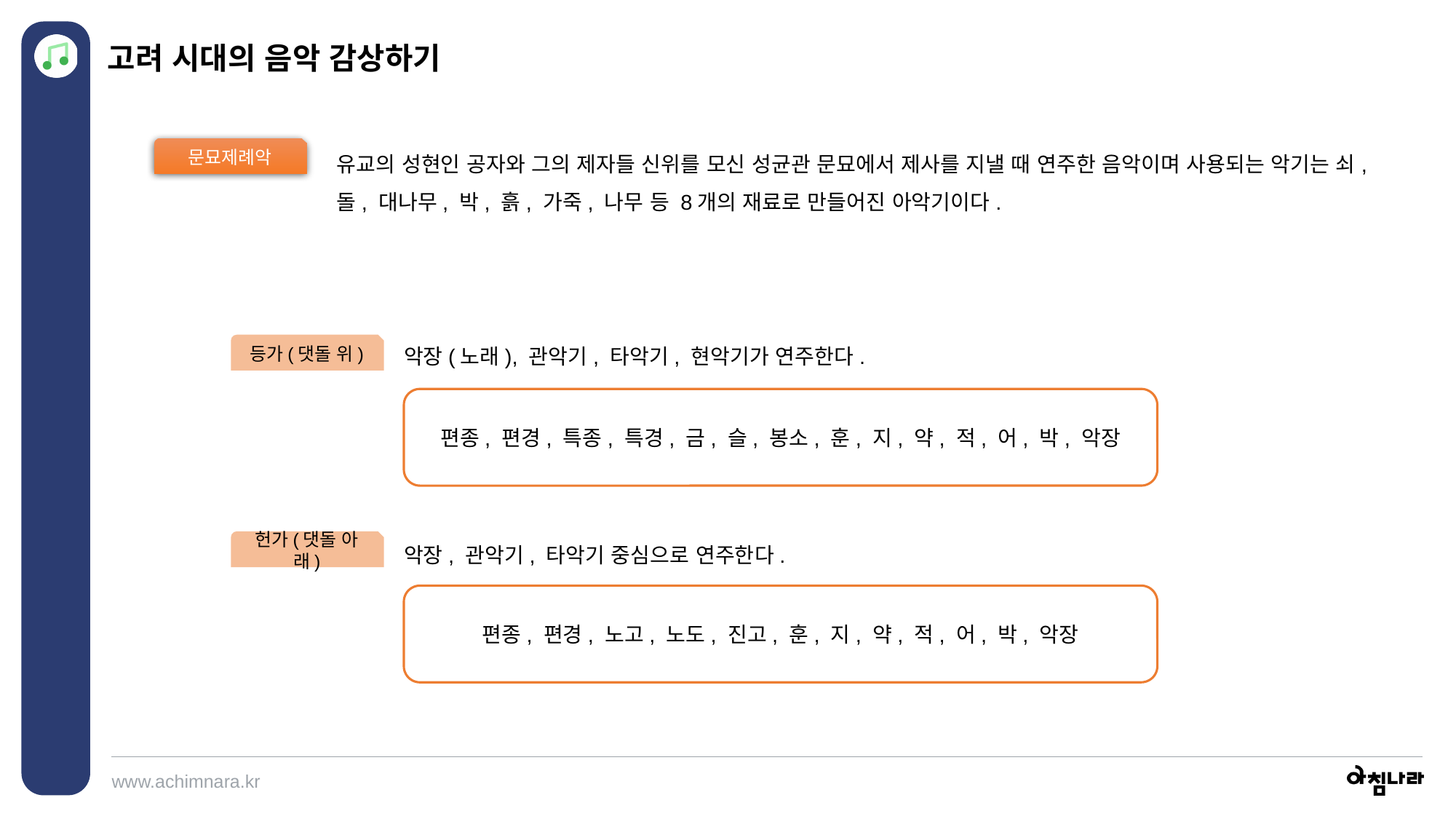

고려 시대의 음악 감상하기
문묘제례악
유교의 성현인 공자와 그의 제자들 신위를 모신 성균관 문묘에서 제사를 지낼 때 연주한 음악이며 사용되는 악기는 쇠, 돌, 대나무, 박, 흙, 가죽, 나무 등 8개의 재료로 만들어진 아악기이다.
악장(노래), 관악기, 타악기, 현악기가 연주한다.
등가(댓돌 위)
편종, 편경, 특종, 특경, 금, 슬, 봉소, 훈, 지, 약, 적, 어, 박, 악장
악장, 관악기, 타악기 중심으로 연주한다.
헌가(댓돌 아래)
편종, 편경, 노고, 노도, 진고, 훈, 지, 약, 적, 어, 박, 악장